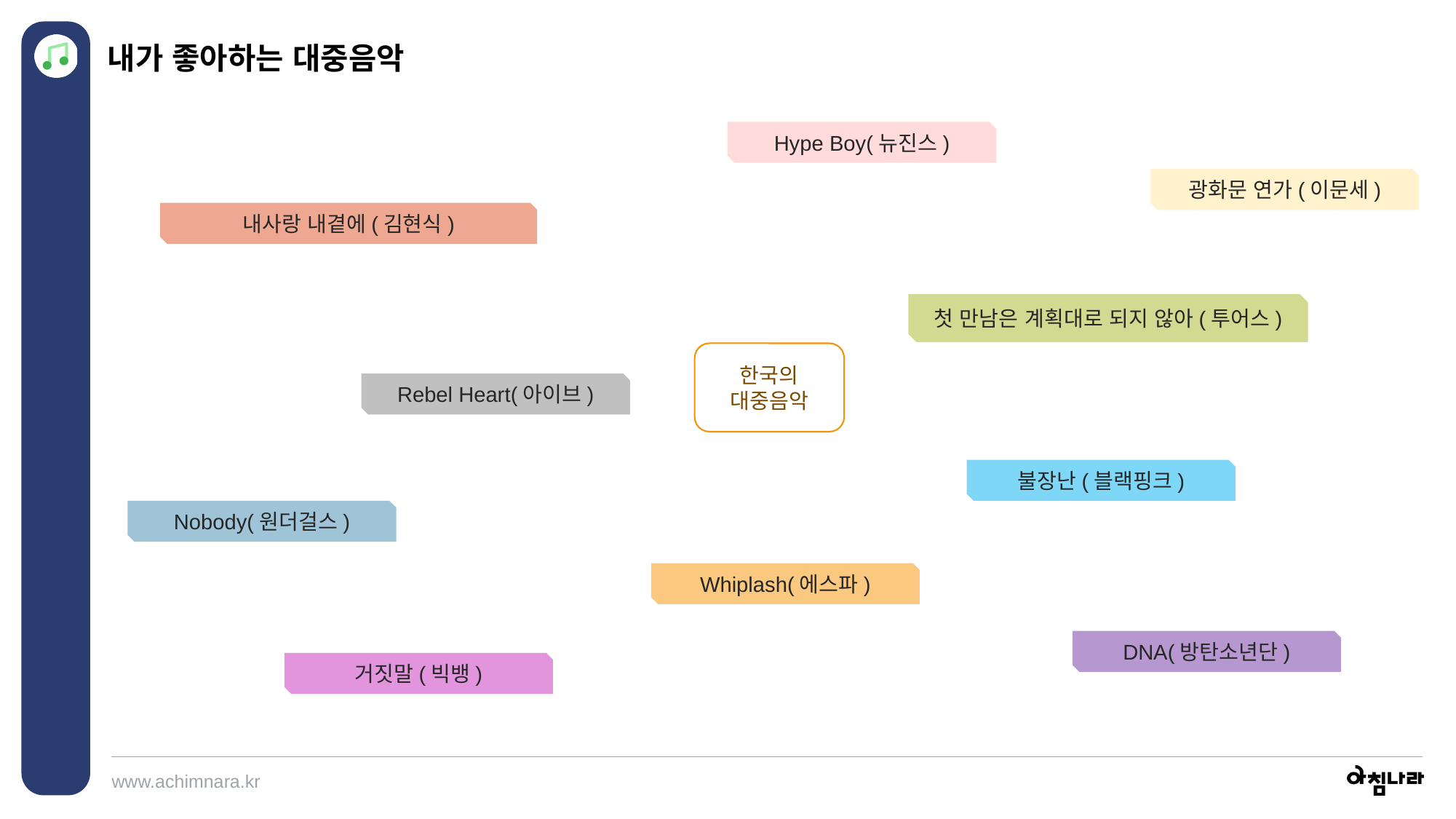

내가 좋아하는 대중음악
Hype Boy(뉴진스)
광화문 연가(이문세)
내사랑 내곁에(김현식)
첫 만남은 계획대로 되지 않아(투어스)
한국의
대중음악
Rebel Heart(아이브)
불장난(블랙핑크)
Nobody(원더걸스)
Whiplash(에스파)
DNA(방탄소년단)
거짓말(빅뱅)